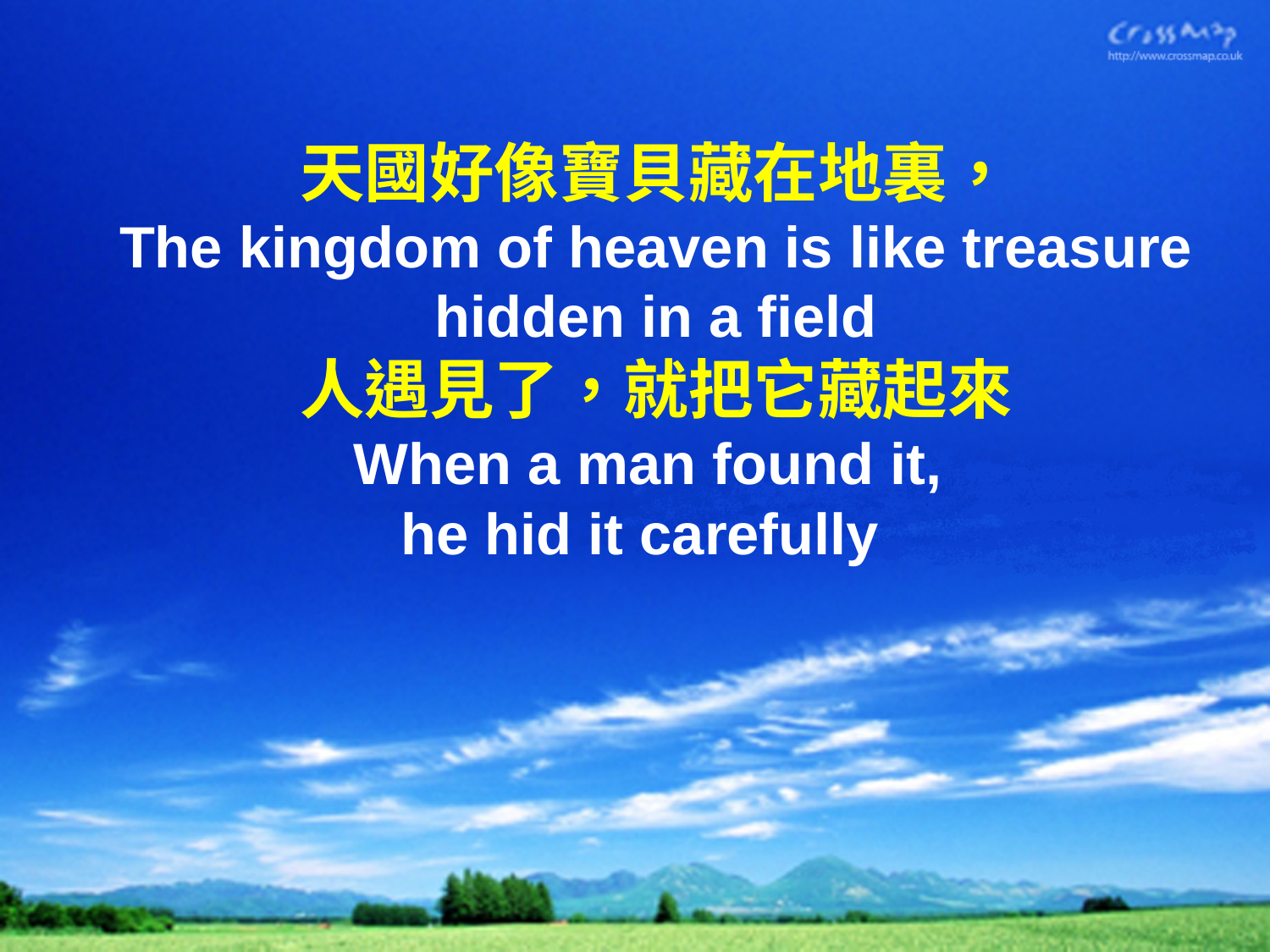

# 天國好像寶貝藏在地裏， The kingdom of heaven is like treasure hidden in a field 人遇見了，就把它藏起來 When a man found it, he hid it carefully